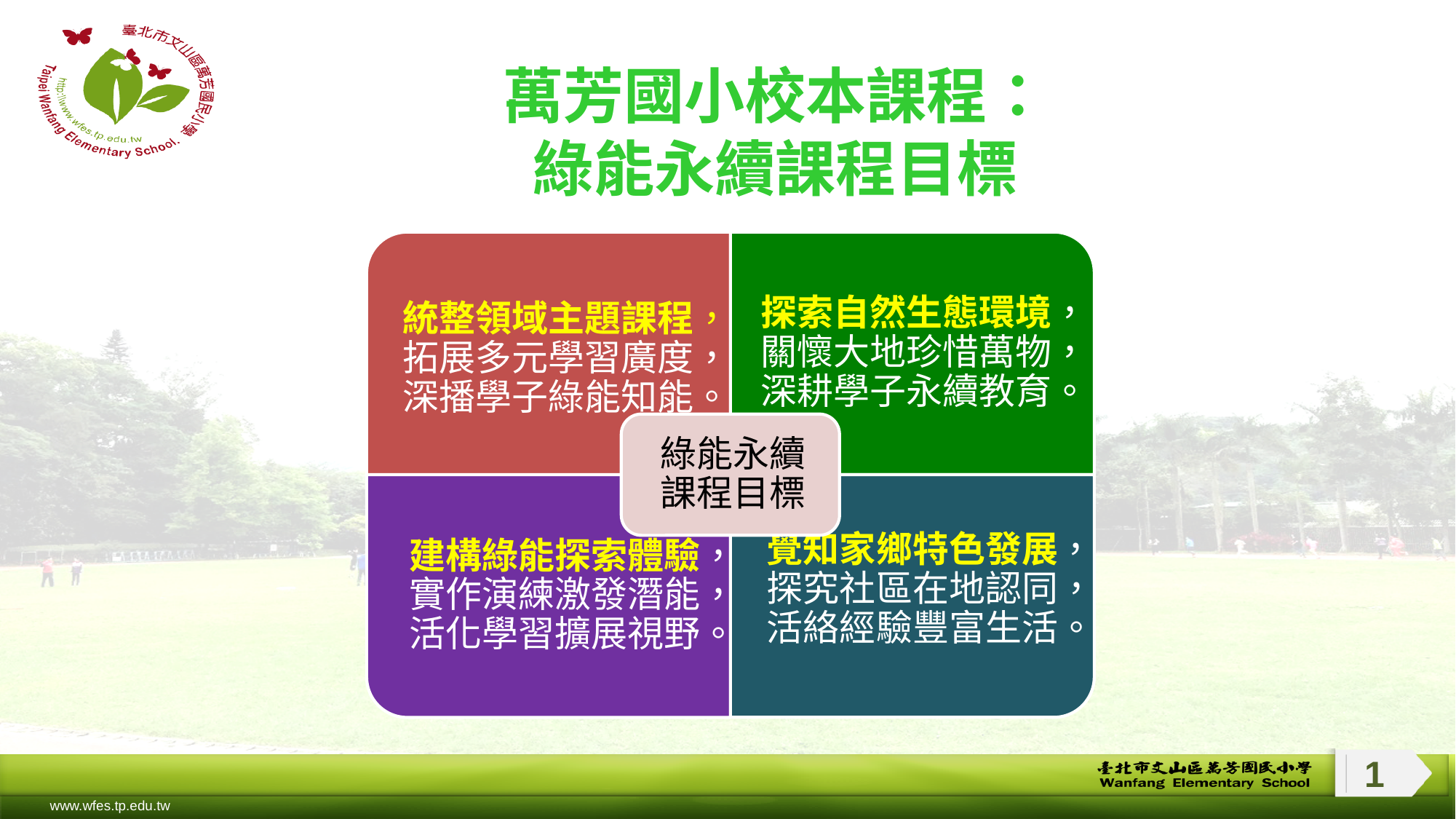

# 萬芳國小校本課程： 綠能永續課程目標
統整領域主題課程，拓展多元學習廣度，深播學子綠能知能。
探索自然生態環境，關懷大地珍惜萬物，深耕學子永續教育。
建構綠能探索體驗，實作演練激發潛能，活化學習擴展視野。
覺知家鄉特色發展，探究社區在地認同，活絡經驗豐富生活。
綠能永續 課程目標